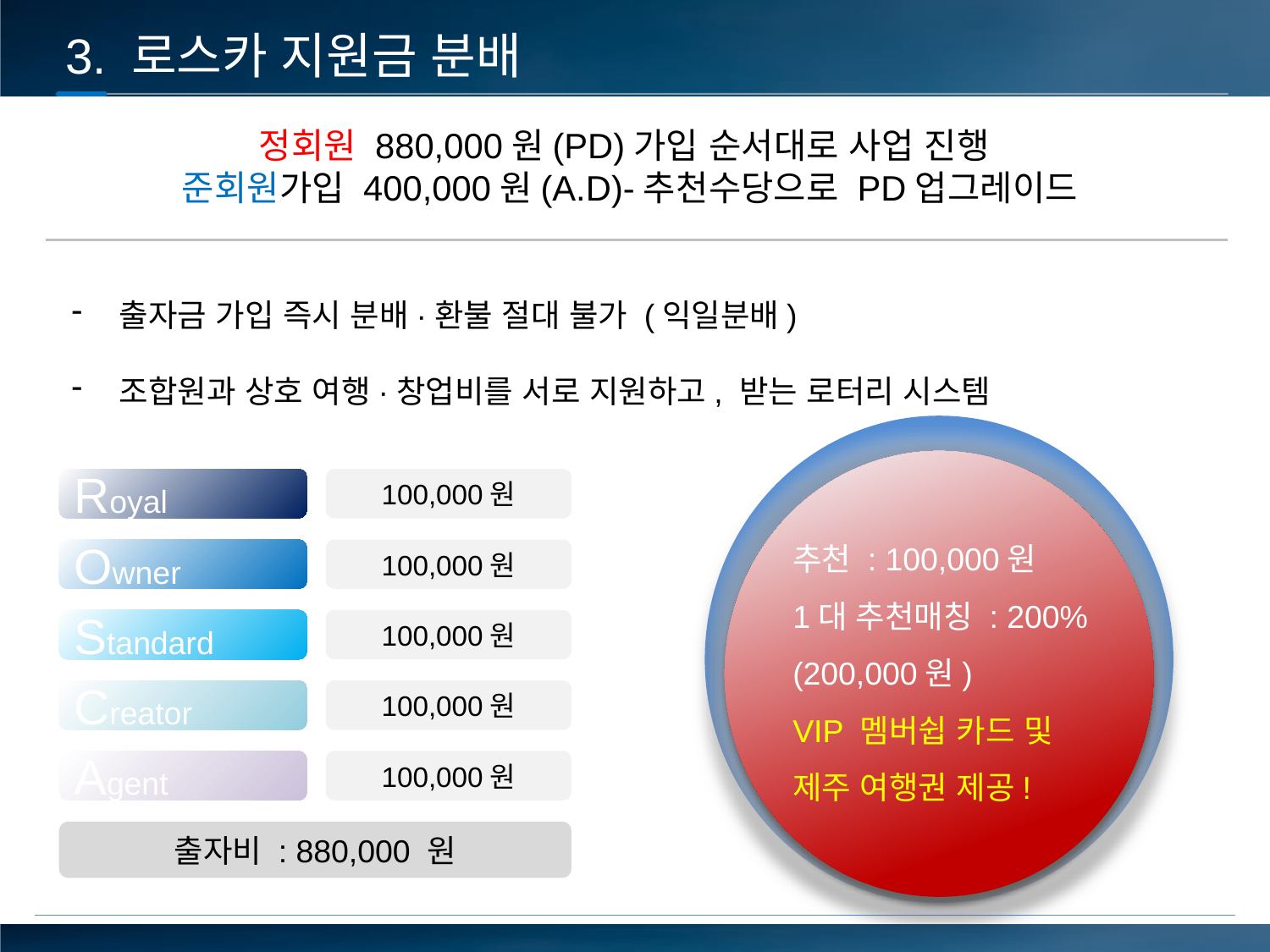

3. 로스카 지원금 분배
 정회원 880,000원(PD)가입 순서대로 사업 진행
준회원가입 400,000원(A.D)-추천수당으로 PD업그레이드
출자금 가입 즉시 분배·환불 절대 불가 (익일분배)
조합원과 상호 여행·창업비를 서로 지원하고, 받는 로터리 시스템

Royal
100,000원
추천 : 100,000원
1대 추천매칭 : 200%
(200,000원)
VIP 멤버쉽 카드 및
제주 여행권 제공!
Owner
100,000원
Standard
100,000원
Creator
100,000원
Agent
100,000원
출자비 : 880,000 원